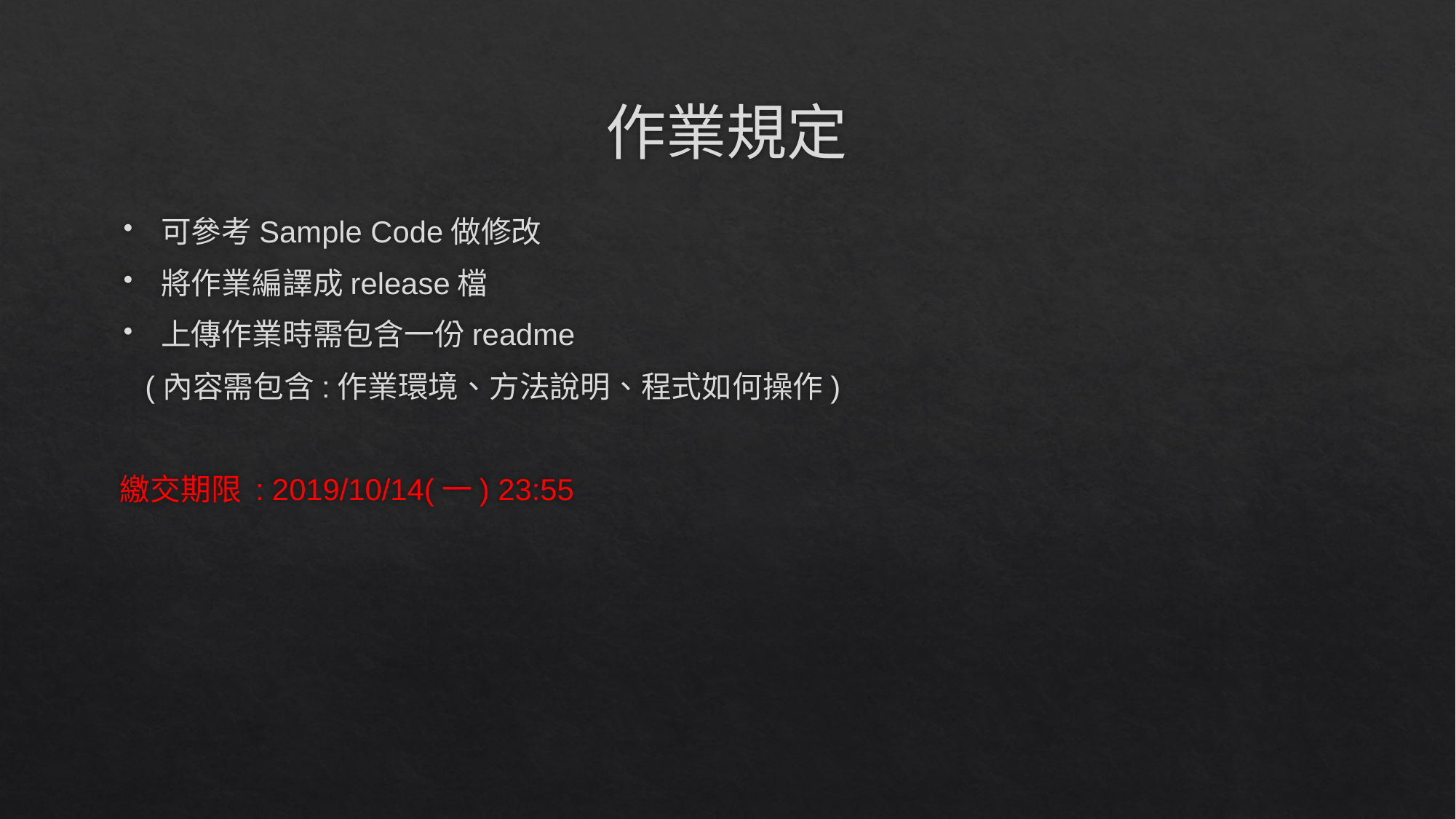

# 作業規定
可參考Sample Code做修改
將作業編譯成release檔
上傳作業時需包含一份readme
   (內容需包含:作業環境、方法說明、程式如何操作)

繳交期限 : 2019/10/14(一) 23:55